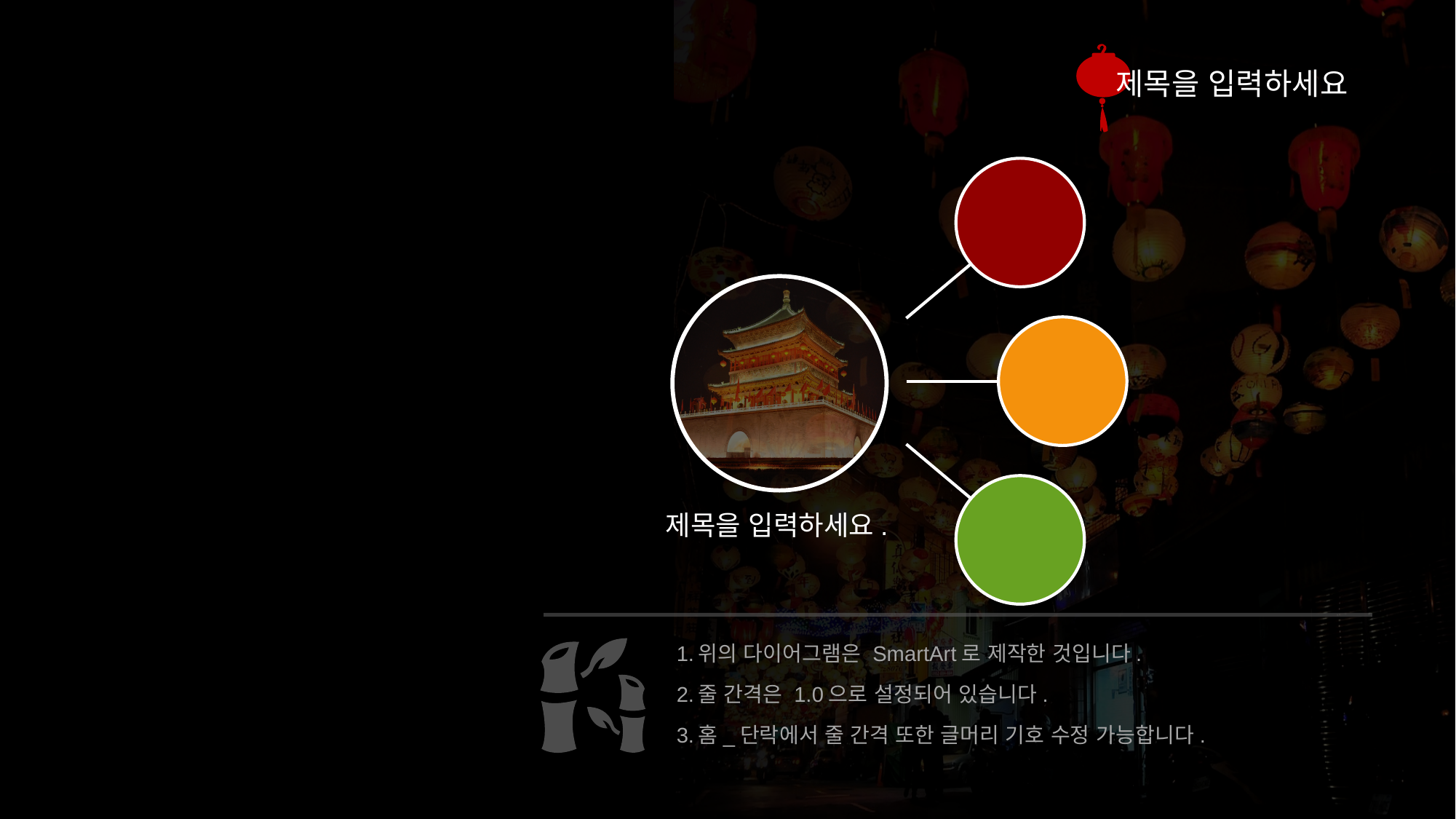

제목을 입력하세요

제목을 입력하세요.
위의 다이어그램은 SmartArt로 제작한 것입니다.
줄 간격은 1.0으로 설정되어 있습니다.
홈_단락에서 줄 간격 또한 글머리 기호 수정 가능합니다.